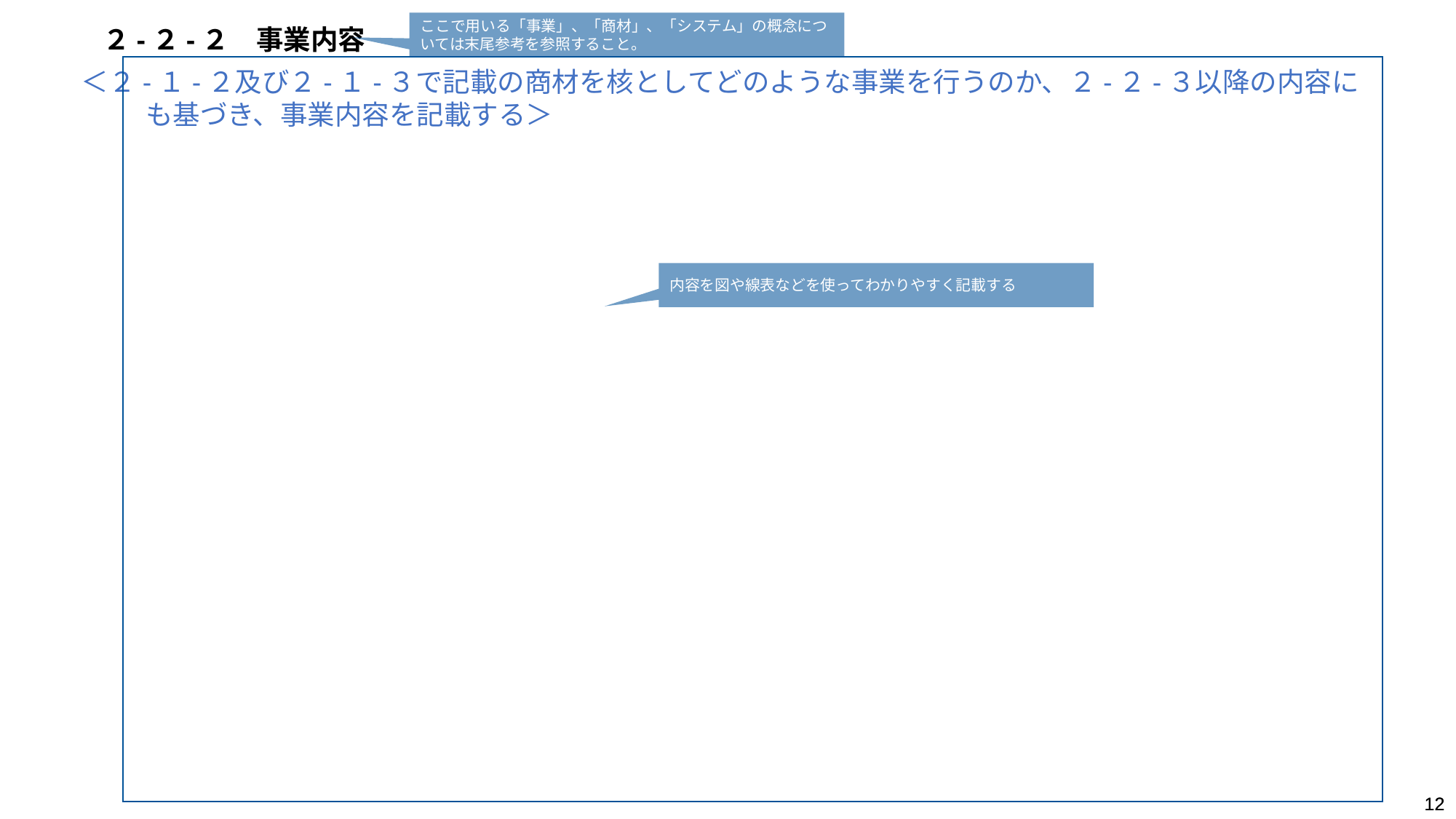

ここで用いる「事業」、「商材」、「システム」の概念については末尾参考を参照すること。
２-２-２　事業内容
＜２-１-２及び２-１-３で記載の商材を核としてどのような事業を行うのか、２-２-３以降の内容にも基づき、事業内容を記載する＞

内容を図や線表などを使ってわかりやすく記載する
12